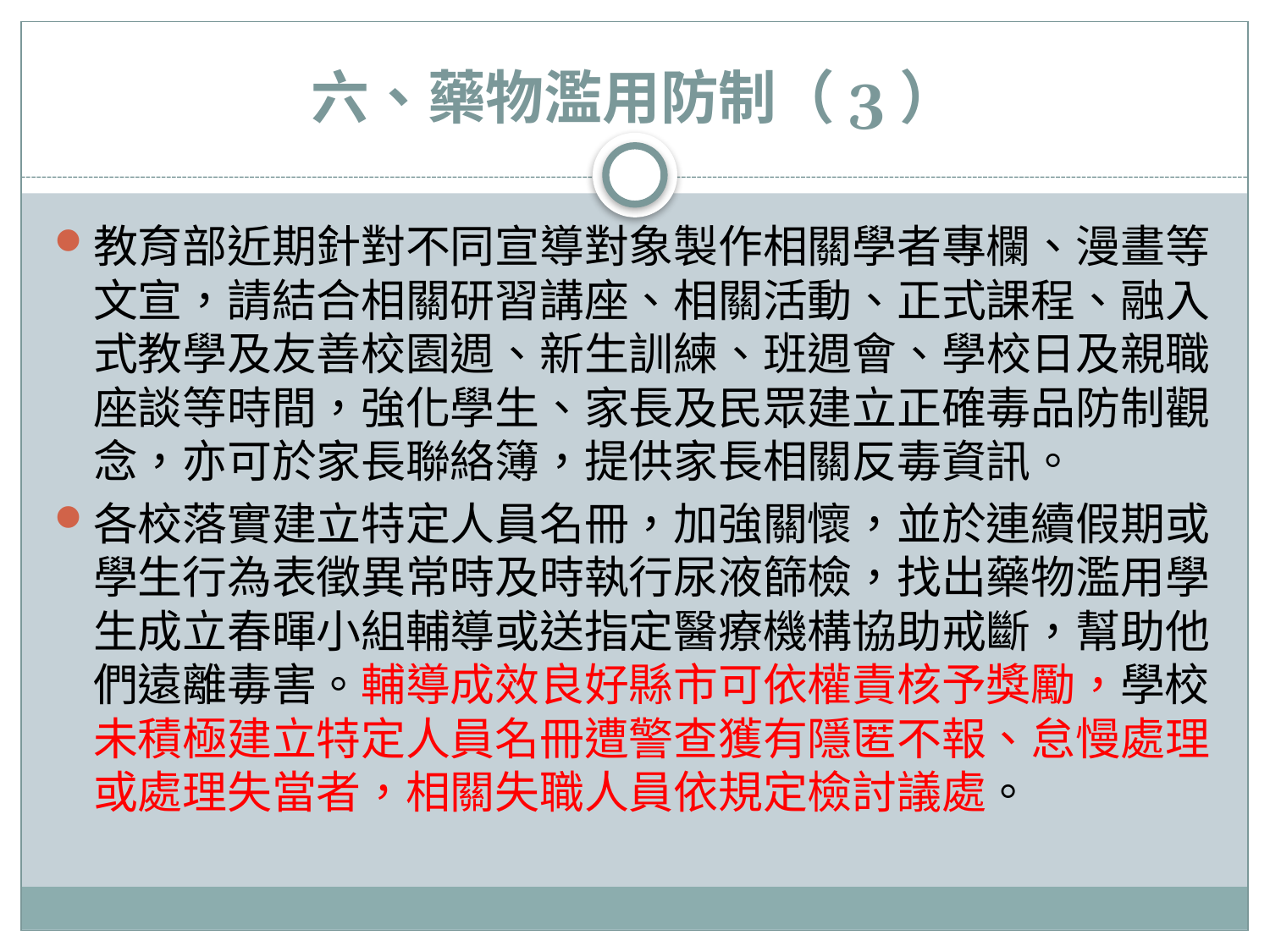

# 六、藥物濫用防制（3）
教育部近期針對不同宣導對象製作相關學者專欄、漫畫等文宣，請結合相關研習講座、相關活動、正式課程、融入式教學及友善校園週、新生訓練、班週會、學校日及親職座談等時間，強化學生、家長及民眾建立正確毒品防制觀念，亦可於家長聯絡簿，提供家長相關反毒資訊。
各校落實建立特定人員名冊，加強關懷，並於連續假期或學生行為表徵異常時及時執行尿液篩檢，找出藥物濫用學生成立春暉小組輔導或送指定醫療機構協助戒斷，幫助他們遠離毒害。輔導成效良好縣市可依權責核予獎勵，學校未積極建立特定人員名冊遭警查獲有隱匿不報、怠慢處理或處理失當者，相關失職人員依規定檢討議處。